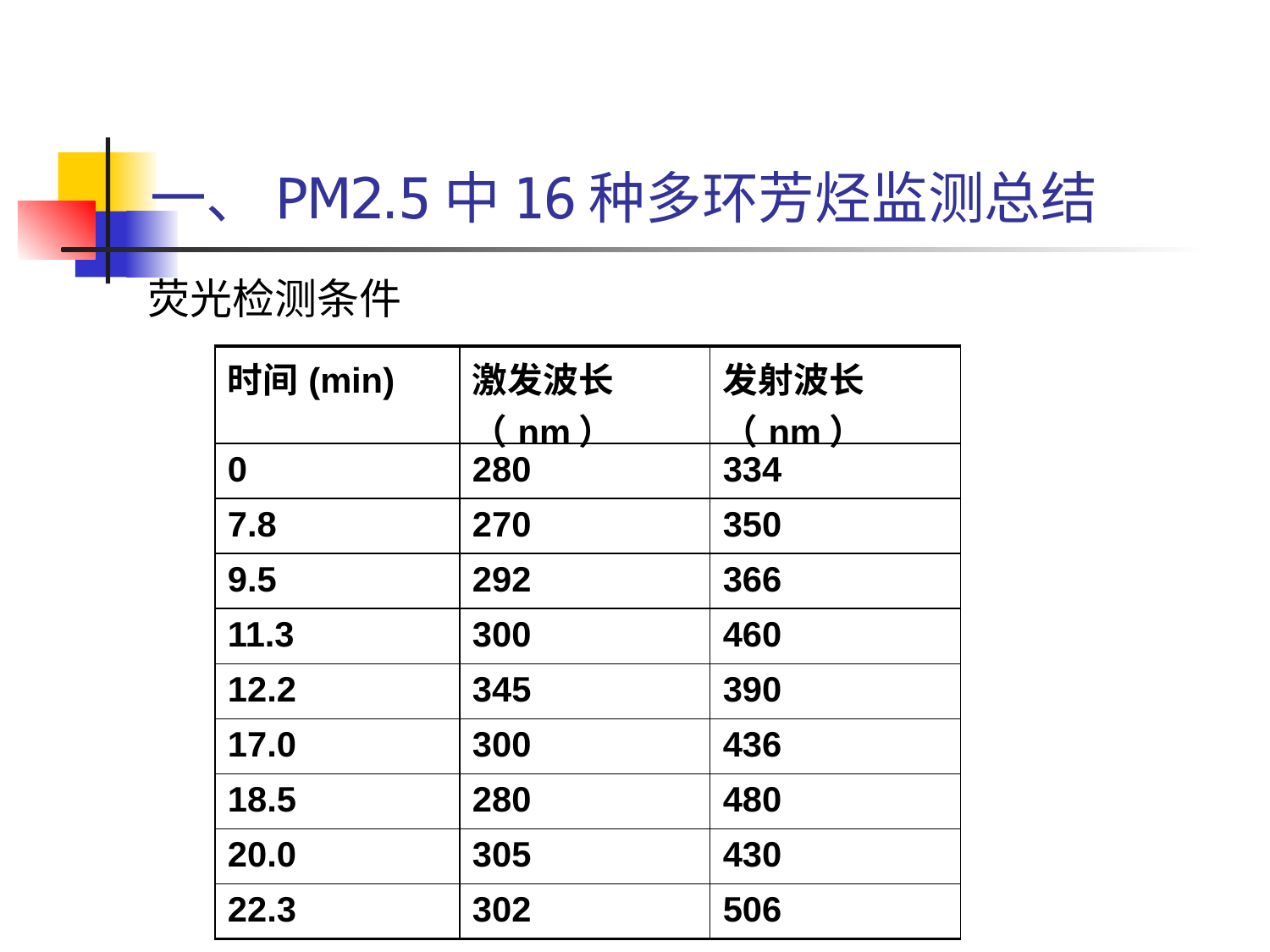

一、PM2.5中16种多环芳烃监测总结
荧光检测条件
| 时间(min) | 激发波长（nm） | 发射波长（nm） |
| --- | --- | --- |
| 0 | 280 | 334 |
| 7.8 | 270 | 350 |
| 9.5 | 292 | 366 |
| 11.3 | 300 | 460 |
| 12.2 | 345 | 390 |
| 17.0 | 300 | 436 |
| 18.5 | 280 | 480 |
| 20.0 | 305 | 430 |
| 22.3 | 302 | 506 |